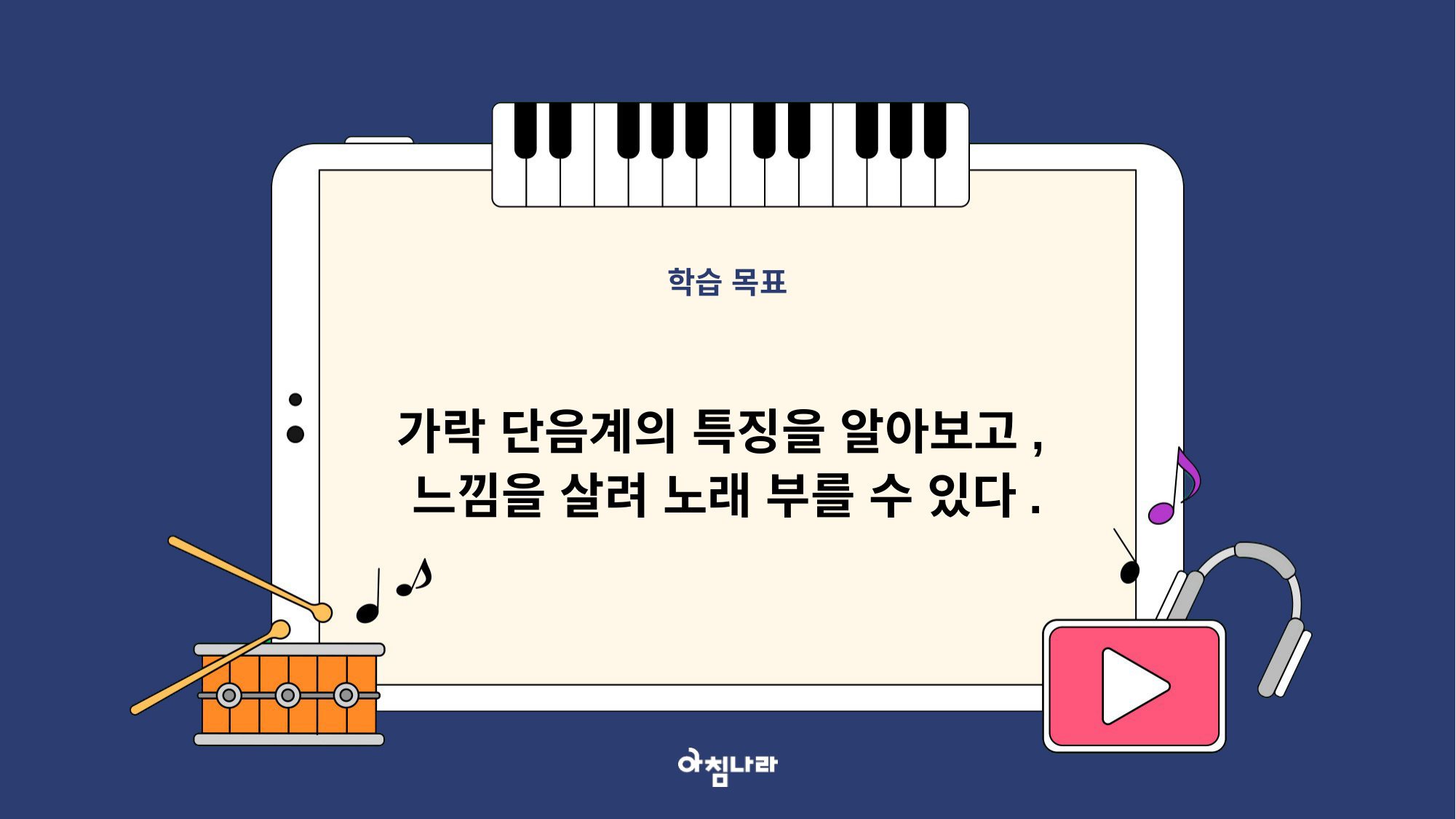

학습 목표
가락 단음계의 특징을 알아보고,
느낌을 살려 노래 부를 수 있다.